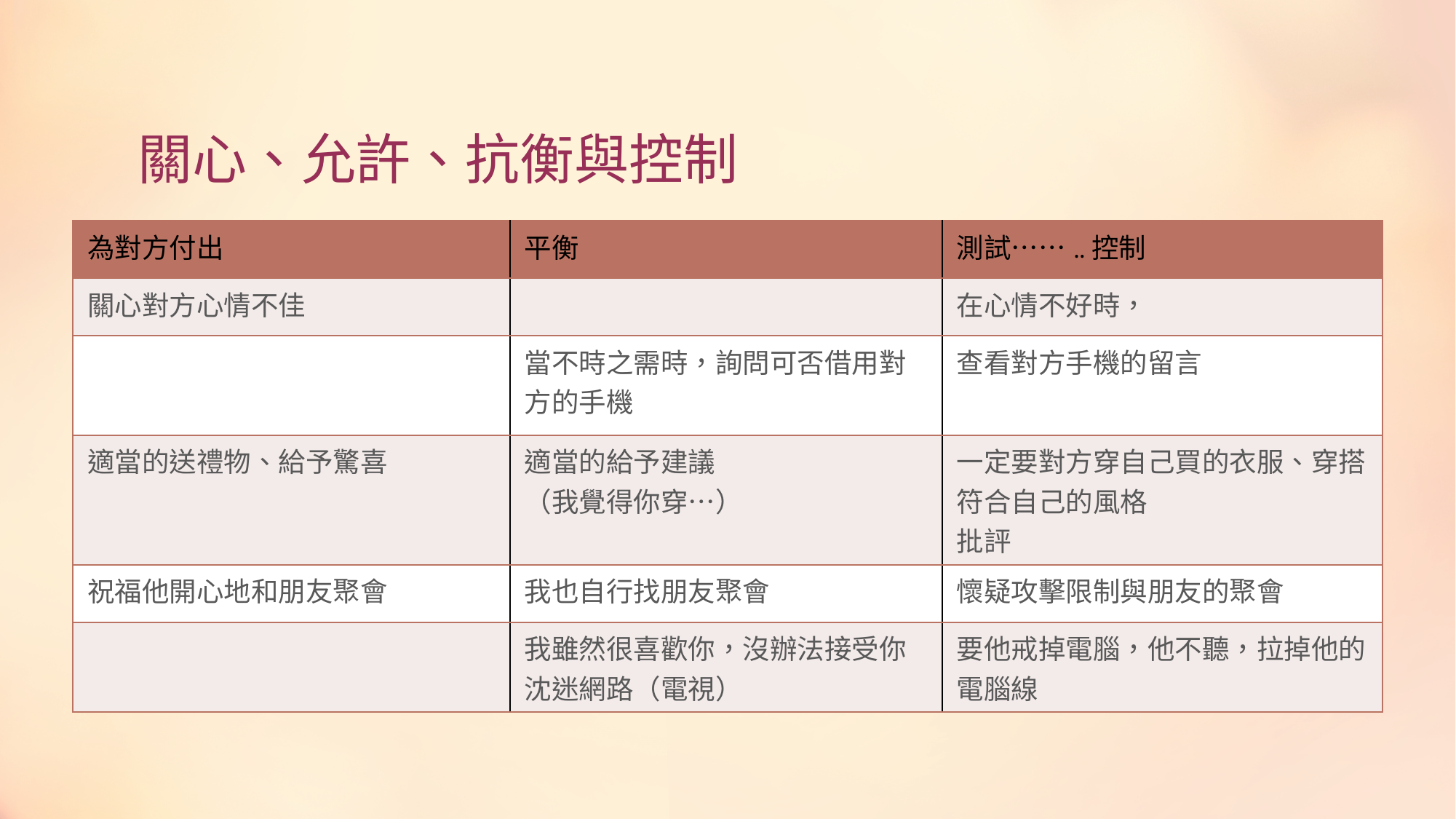

# 關心、允許、抗衡與控制
| 為對方付出 | 平衡 | 測試……..控制 |
| --- | --- | --- |
| 關心對方心情不佳 |  | 在心情不好時， |
|  | 當不時之需時，詢問可否借用對方的手機 | 查看對方手機的留言 |
| 適當的送禮物、給予驚喜 | 適當的給予建議 （我覺得你穿…） | 一定要對方穿自己買的衣服、穿搭符合自己的風格 批評 |
| 祝福他開心地和朋友聚會 | 我也自行找朋友聚會 | 懷疑攻擊限制與朋友的聚會 |
|  | 我雖然很喜歡你，沒辦法接受你沈迷網路（電視） | 要他戒掉電腦，他不聽，拉掉他的電腦線 |